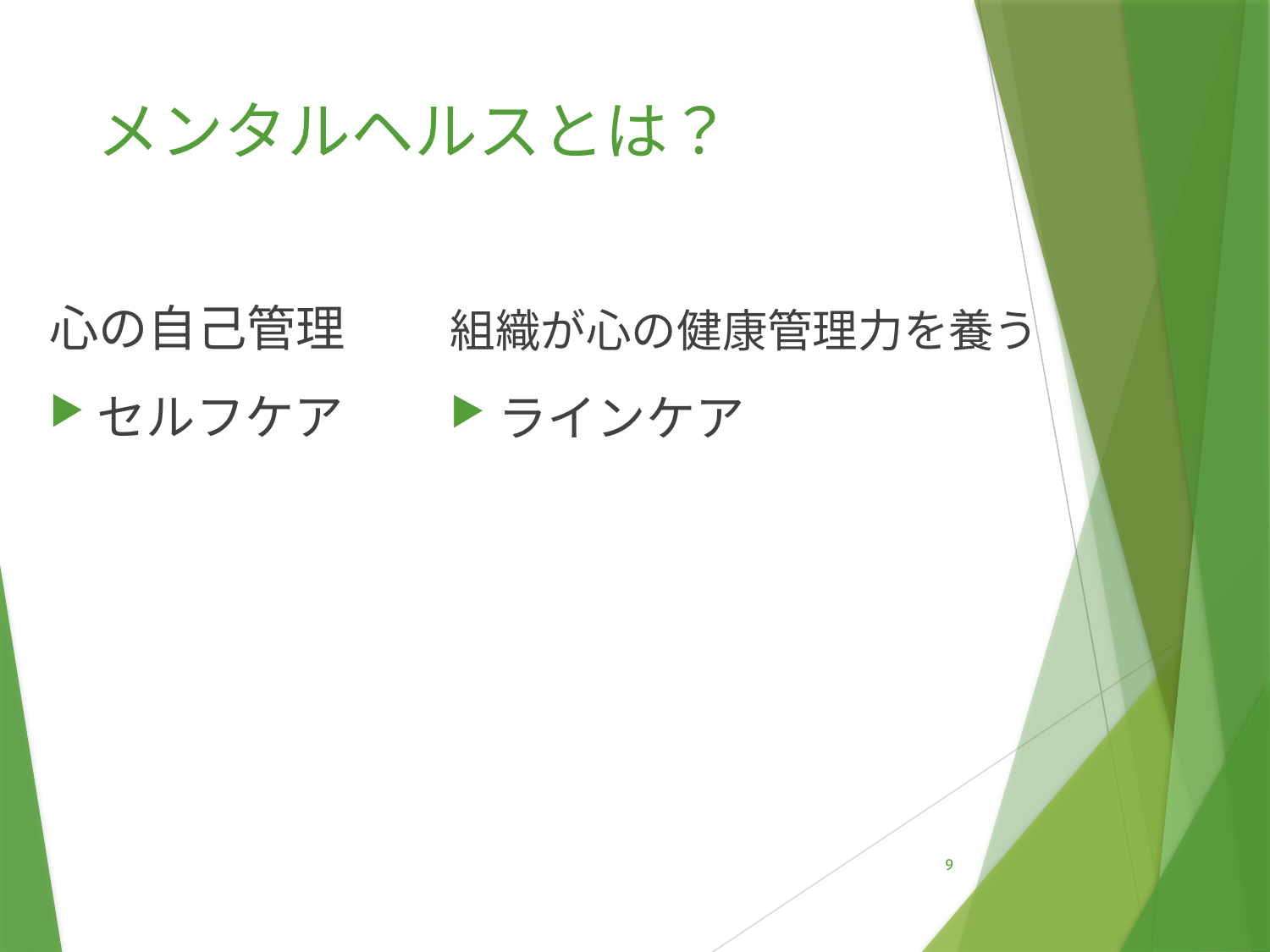

# メンタルヘルスとは？
組織が心の健康管理力を養う
心の自己管理
セルフケア
ラインケア
9